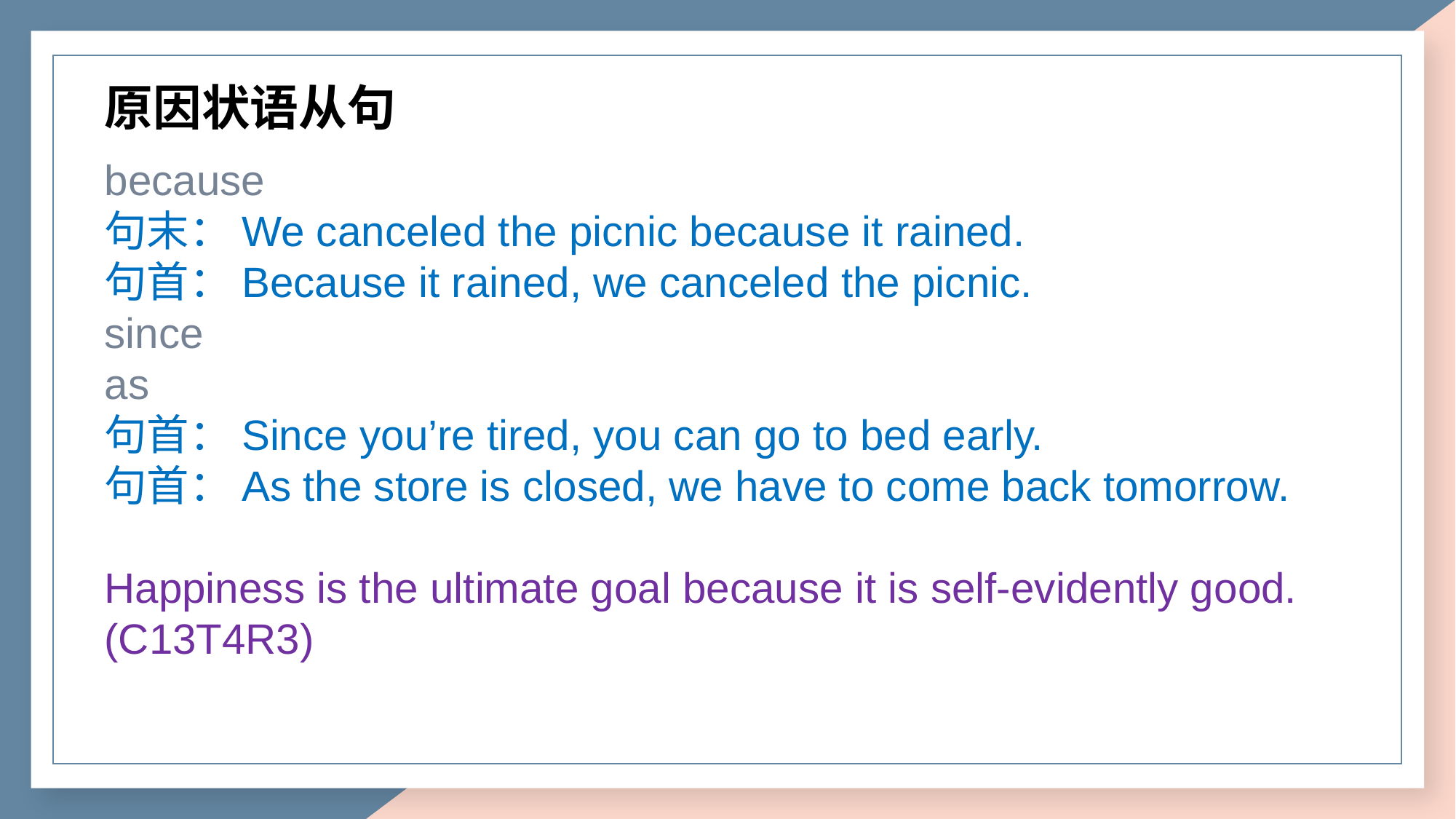

原因状语从句
because
句末：We canceled the picnic because it rained.
句首：Because it rained, we canceled the picnic.
since
as
句首：Since you’re tired, you can go to bed early.
句首：As the store is closed, we have to come back tomorrow.

Happiness is the ultimate goal because it is self-evidently good.
(C13T4R3)